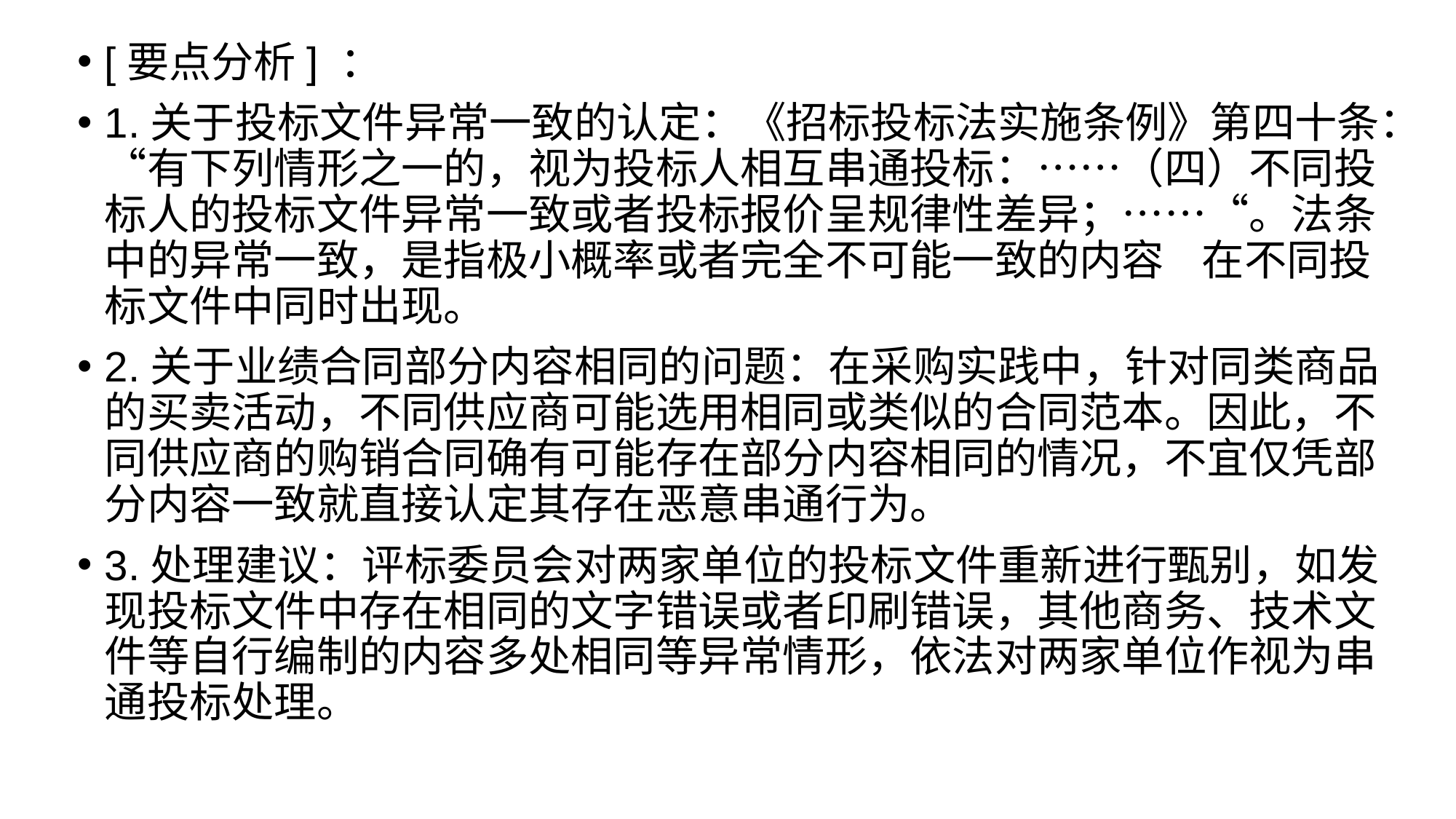

[要点分析] ：
1.关于投标文件异常一致的认定：《招标投标法实施条例》第四十条：“有下列情形之一的，视为投标人相互串通投标：……（四）不同投标人的投标文件异常一致或者投标报价呈规律性差异；……“。法条中的异常一致，是指极小概率或者完全不可能一致的内容    在不同投标文件中同时出现。
2.关于业绩合同部分内容相同的问题：在采购实践中，针对同类商品的买卖活动，不同供应商可能选用相同或类似的合同范本。因此，不同供应商的购销合同确有可能存在部分内容相同的情况，不宜仅凭部分内容一致就直接认定其存在恶意串通行为。
3.处理建议：评标委员会对两家单位的投标文件重新进行甄别，如发现投标文件中存在相同的文字错误或者印刷错误，其他商务、技术文件等自行编制的内容多处相同等异常情形，依法对两家单位作视为串通投标处理。